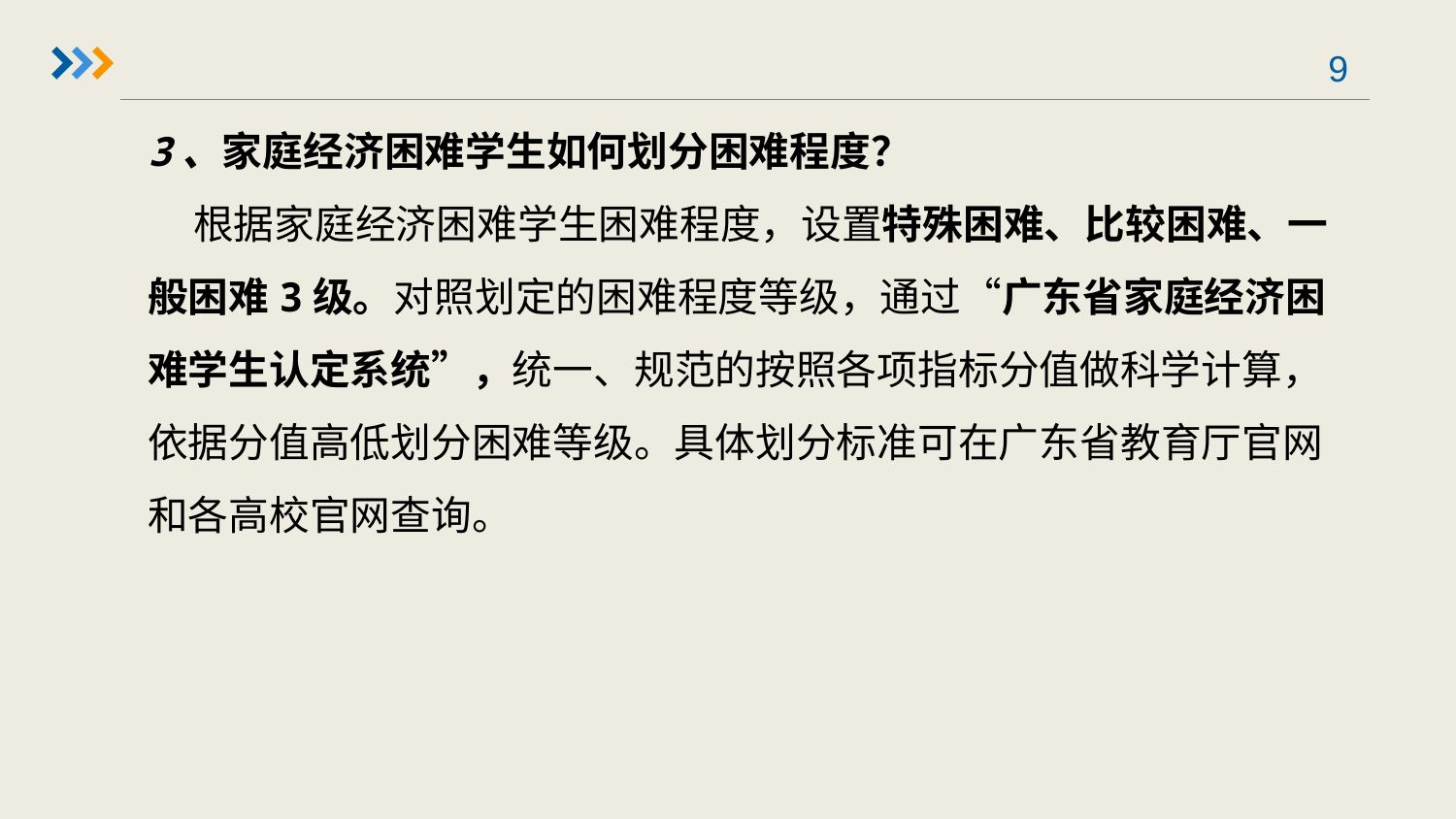

3、家庭经济困难学生如何划分困难程度？
    根据家庭经济困难学生困难程度，设置特殊困难、比较困难、一般困难3级。对照划定的困难程度等级，通过“广东省家庭经济困难学生认定系统”，统一、规范的按照各项指标分值做科学计算，依据分值高低划分困难等级。具体划分标准可在广东省教育厅官网和各高校官网查询。